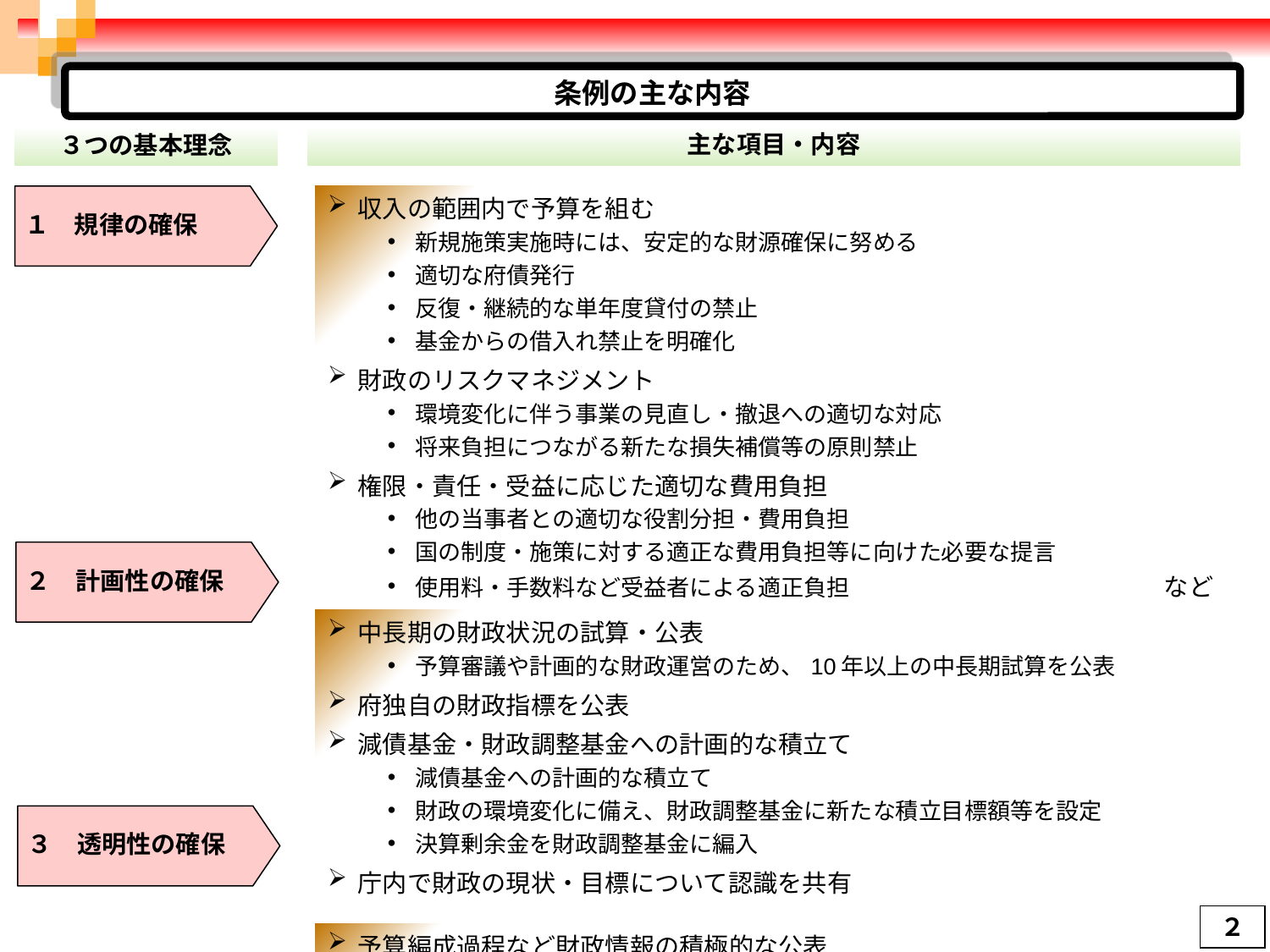

条例の主な内容
主な項目・内容
３つの基本理念
１　規律の確保
| 収入の範囲内で予算を組む 新規施策実施時には、安定的な財源確保に努める 適切な府債発行 反復・継続的な単年度貸付の禁止 基金からの借入れ禁止を明確化 財政のリスクマネジメント 環境変化に伴う事業の見直し・撤退への適切な対応 将来負担につながる新たな損失補償等の原則禁止 権限・責任・受益に応じた適切な費用負担　　　 他の当事者との適切な役割分担・費用負担 国の制度・施策に対する適正な費用負担等に向けた必要な提言 使用料・手数料など受益者による適正負担　　　　　　　　　　　　　　など |
| --- |
| 中長期の財政状況の試算・公表 予算審議や計画的な財政運営のため、10年以上の中長期試算を公表 府独自の財政指標を公表 減債基金・財政調整基金への計画的な積立て 減債基金への計画的な積立て 財政の環境変化に備え、財政調整基金に新たな積立目標額等を設定 決算剰余金を財政調整基金に編入 庁内で財政の現状・目標について認識を共有 |
| 予算編成過程など財政情報の積極的な公表 将来の財政リスクの把握と公表 新公会計に基づく財務諸表の公表 |
２　計画性の確保
３　透明性の確保
２